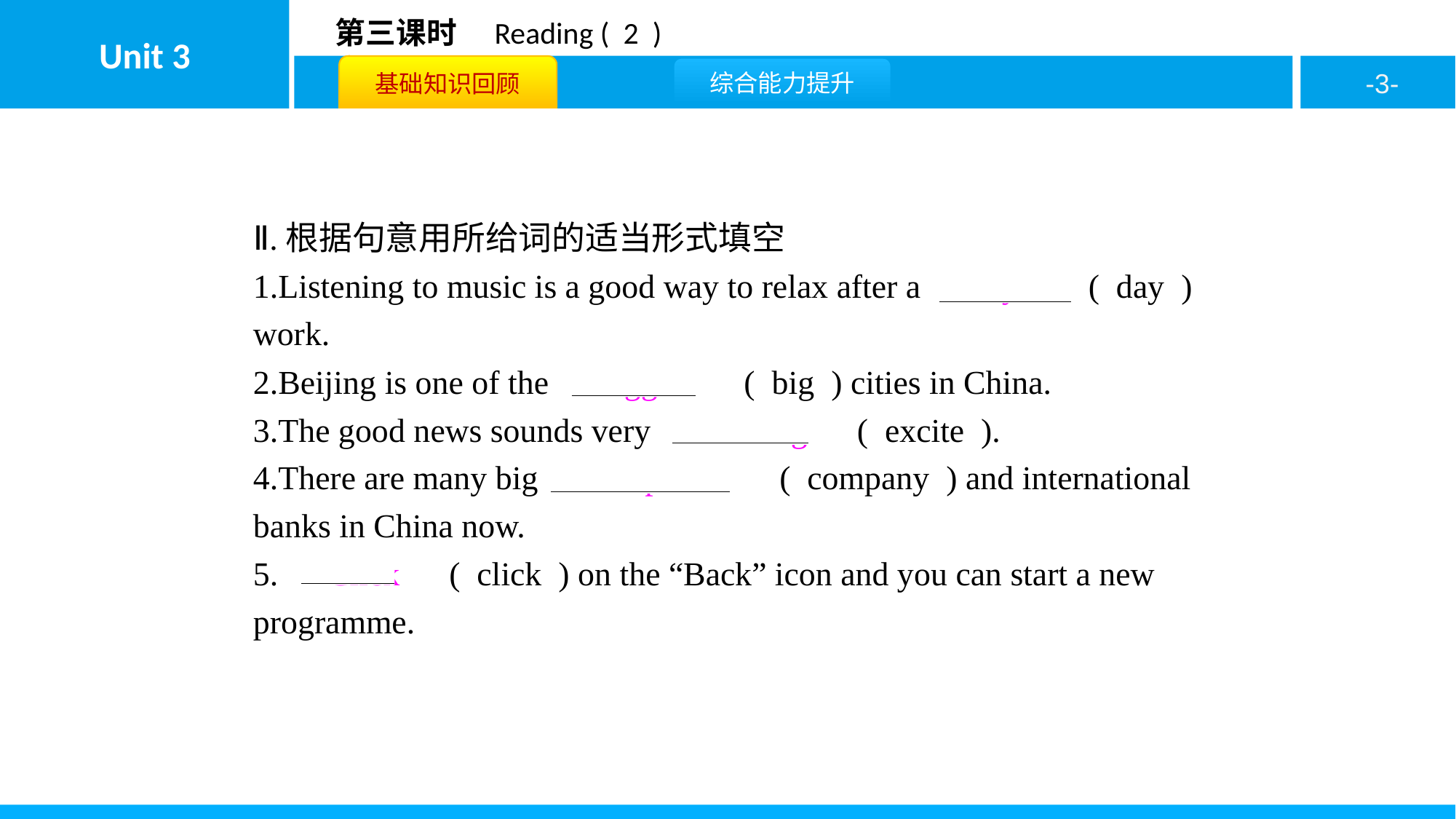

Ⅱ.根据句意用所给词的适当形式填空
1.Listening to music is a good way to relax after a　day’s　(  day  ) work.
2.Beijing is one of the　biggest　(  big  ) cities in China.
3.The good news sounds very　exciting　(  excite  ).
4.There are many big　companies　(  company  ) and international banks in China now.
5.　Click　(  click  ) on the “Back” icon and you can start a new programme.